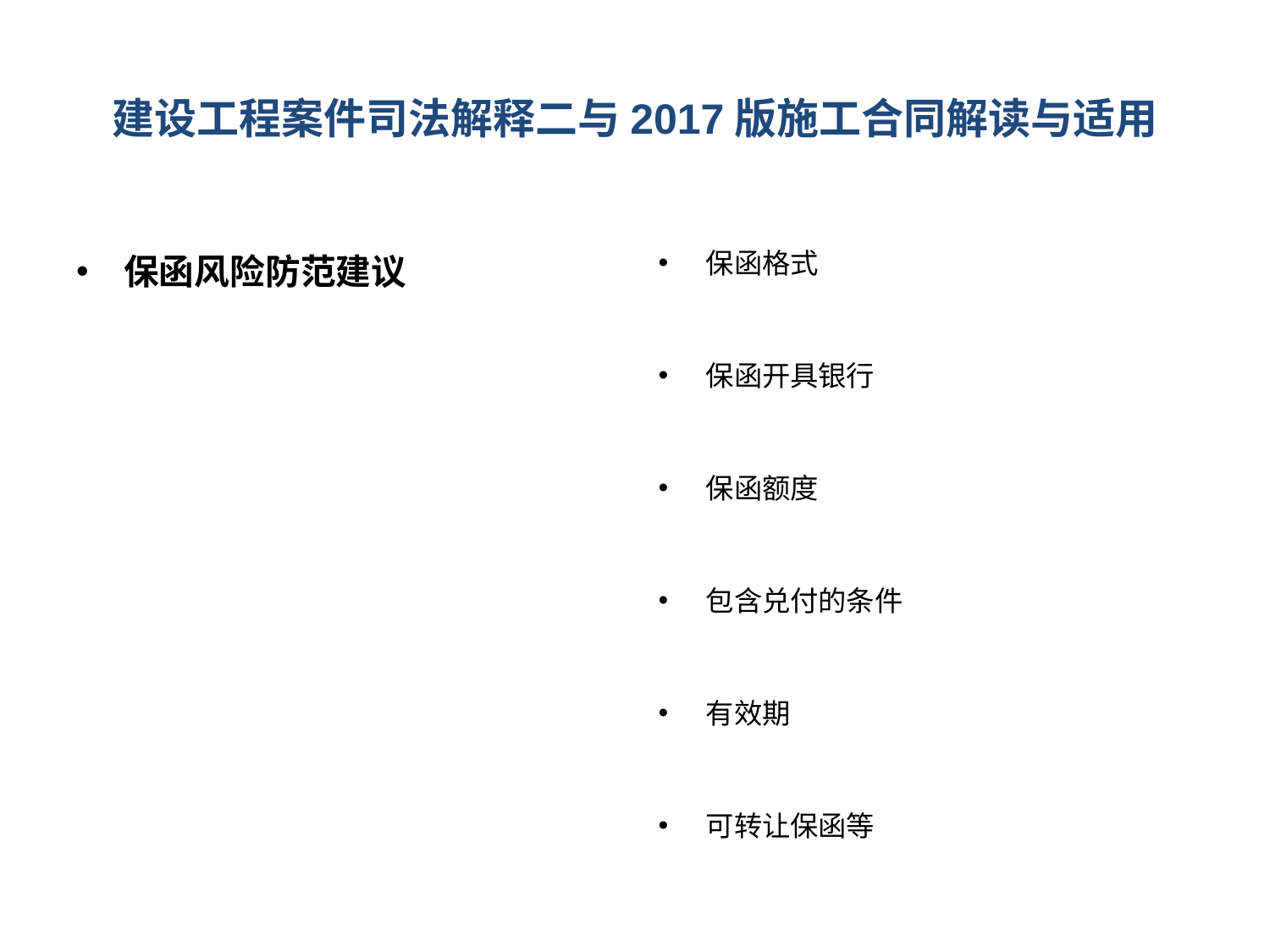

# 建设工程案件司法解释二与2017版施工合同解读与适用
保函风险防范建议
保函格式

保函开具银行

保函额度

包含兑付的条件

有效期

可转让保函等
26